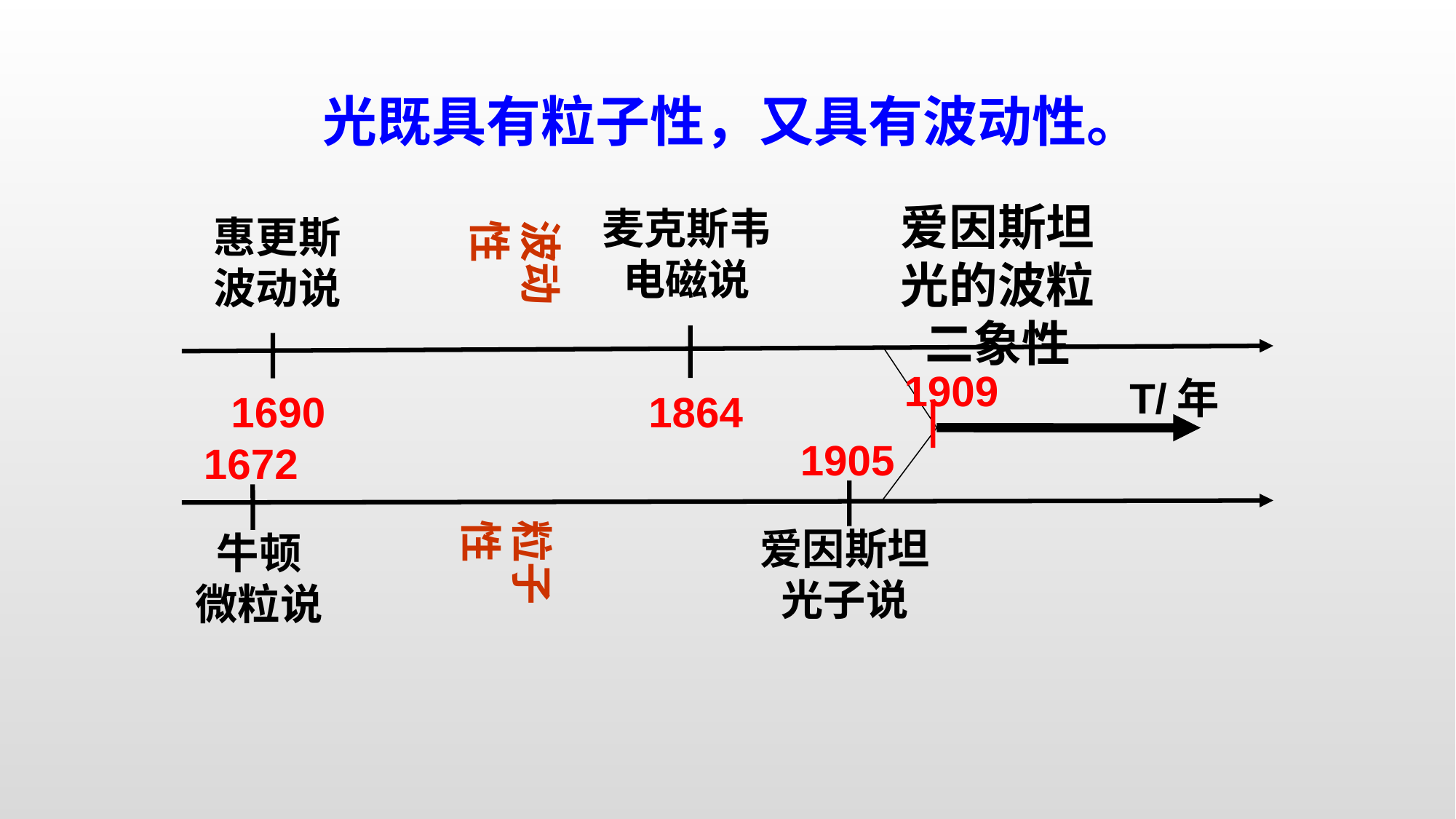

光既具有粒子性，又具有波动性。
爱因斯坦
光的波粒二象性
1909

麦克斯韦电磁说

1864
惠更斯波动说

1690
波动性

T/年
1905

爱因斯坦光子说

1672

牛顿
微粒说

粒子性